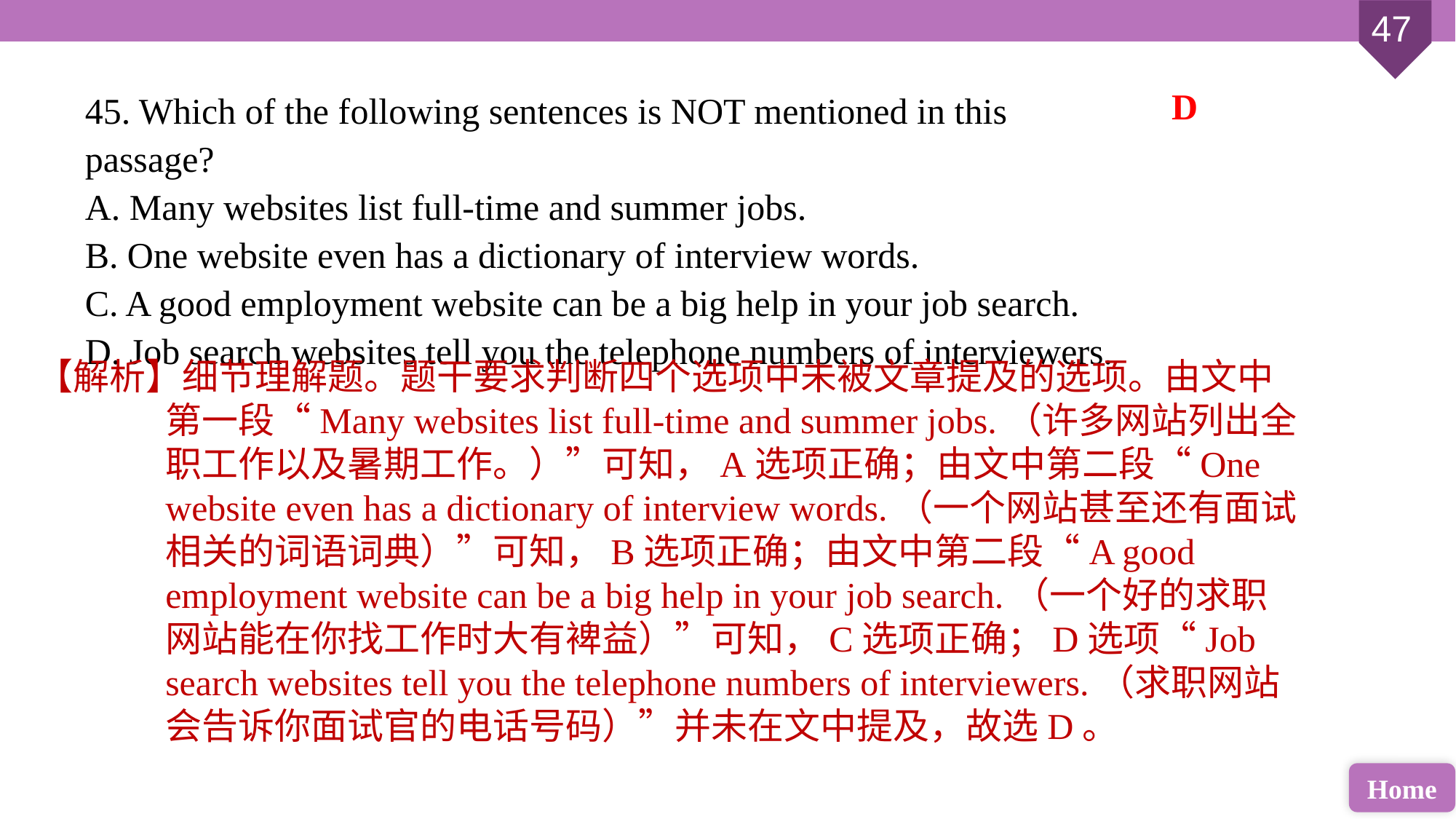

45. Which of the following sentences is NOT mentioned in this passage?
A. Many websites list full-time and summer jobs.
B. One website even has a dictionary of interview words.
C. A good employment website can be a big help in your job search.
D. Job search websites tell you the telephone numbers of interviewers.
D
【解析】细节理解题。题干要求判断四个选项中未被文章提及的选项。由文中第一段“Many websites list full-time and summer jobs.（许多网站列出全职工作以及暑期工作。）”可知，A选项正确；由文中第二段“One website even has a dictionary of interview words.（一个网站甚至还有面试相关的词语词典）”可知，B选项正确；由文中第二段“A good employment website can be a big help in your job search.（一个好的求职网站能在你找工作时大有裨益）”可知，C选项正确；D选项“Job search websites tell you the telephone numbers of interviewers.（求职网站会告诉你面试官的电话号码）”并未在文中提及，故选D。